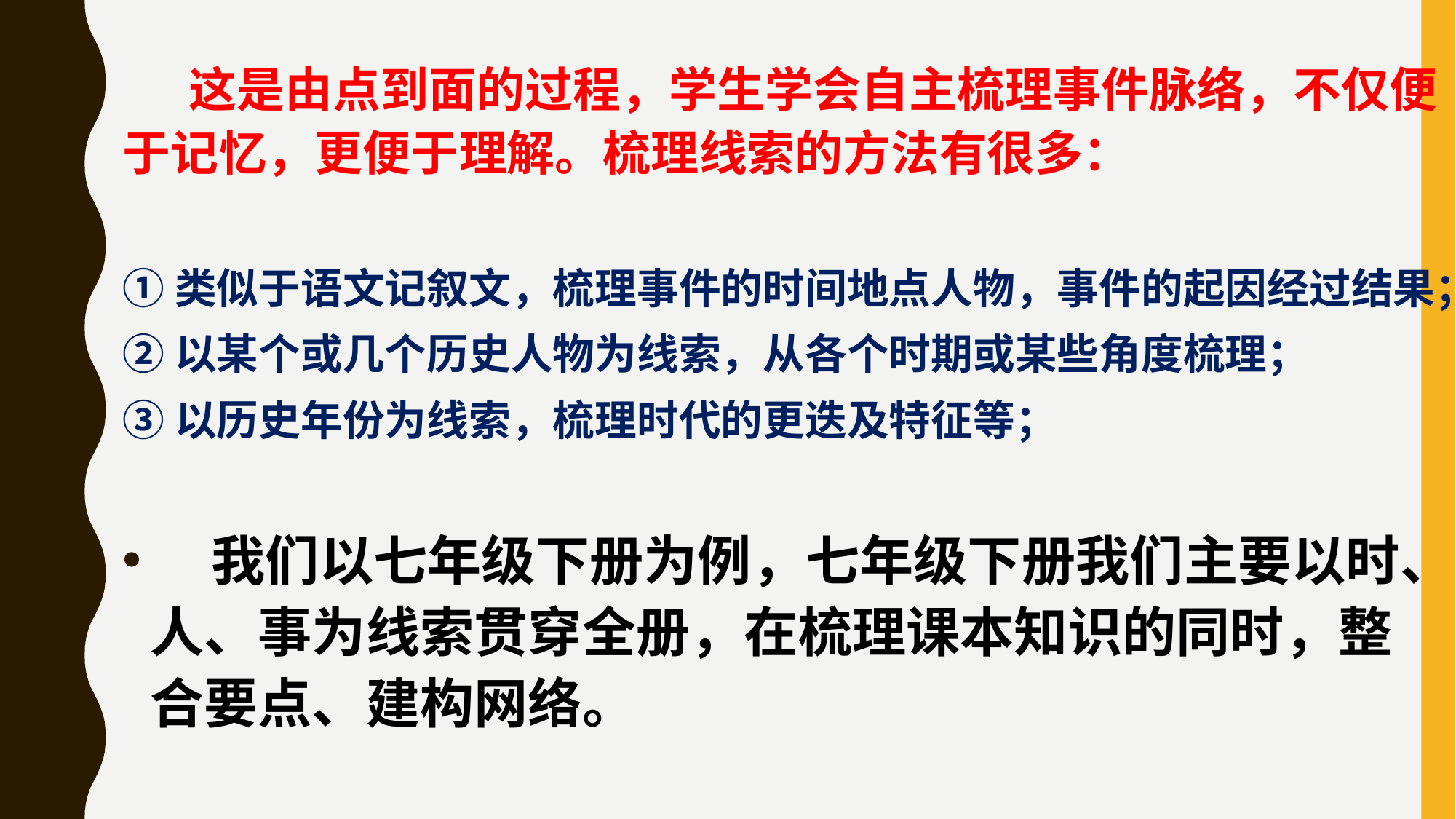

这是由点到面的过程，学生学会自主梳理事件脉络，不仅便于记忆，更便于理解。梳理线索的方法有很多：

①类似于语文记叙文，梳理事件的时间地点人物，事件的起因经过结果；
②以某个或几个历史人物为线索，从各个时期或某些角度梳理；
③以历史年份为线索，梳理时代的更迭及特征等；

    我们以七年级下册为例，七年级下册我们主要以时、人、事为线索贯穿全册，在梳理课本知识的同时，整合要点、建构网络。